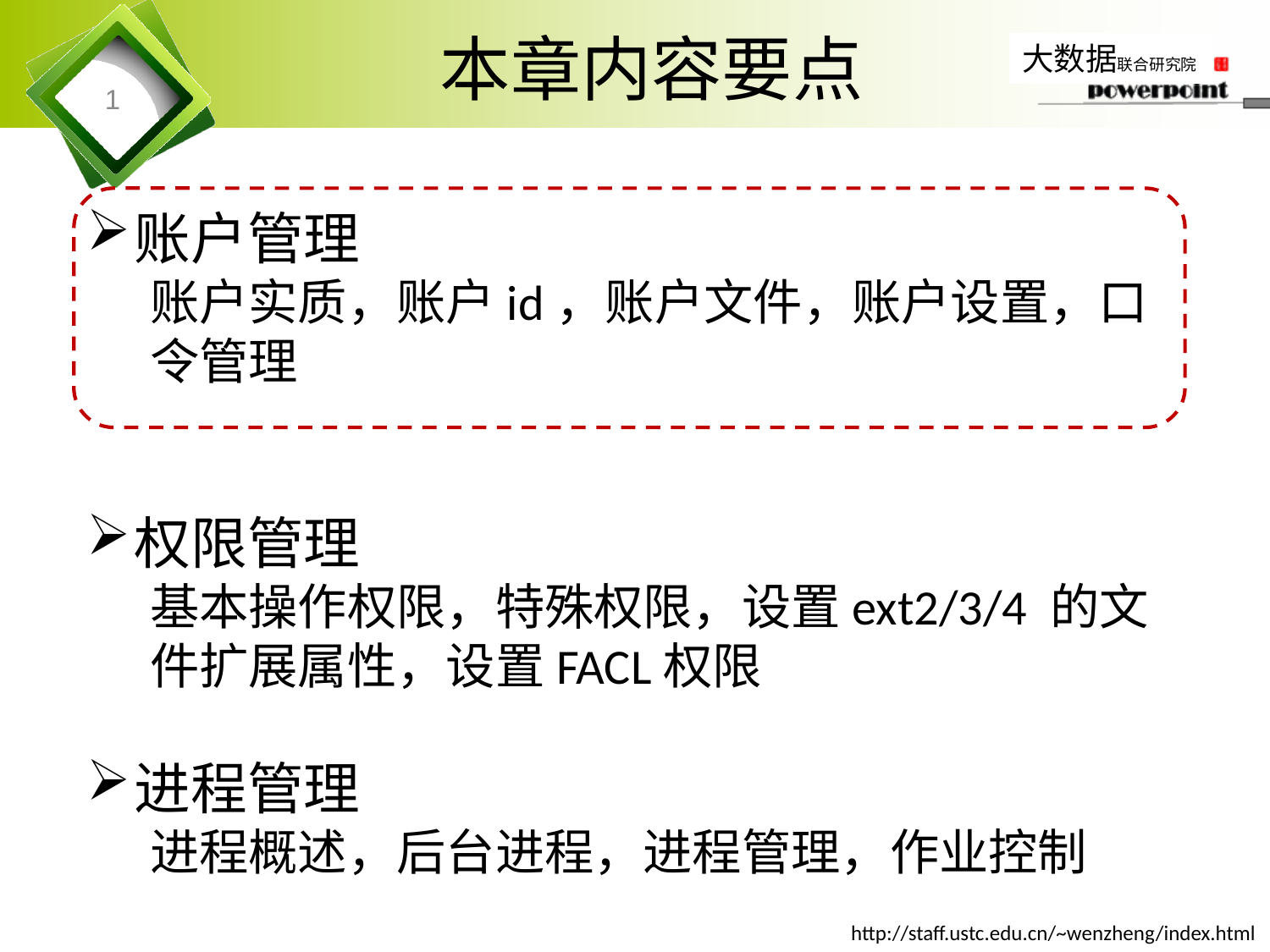

# 本章内容要点
1

账户管理
账户实质，账户id，账户文件，账户设置，口令管理

权限管理
基本操作权限，特殊权限，设置ext2/3/4 的文件扩展属性，设置FACL权限

进程管理
进程概述，后台进程，进程管理，作业控制